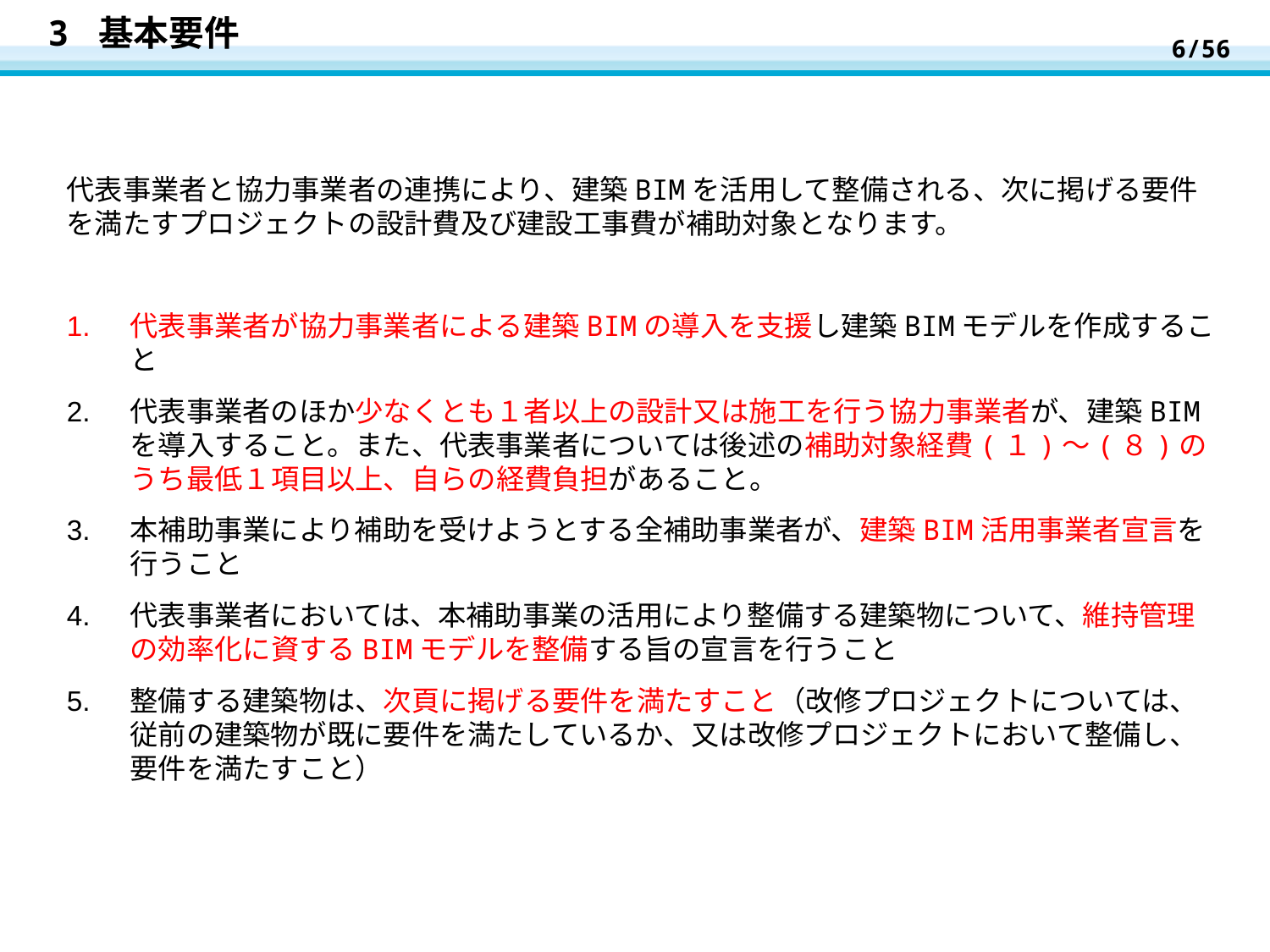

6/56
# 3 基本要件
代表事業者と協力事業者の連携により、建築BIMを活用して整備される、次に掲げる要件を満たすプロジェクトの設計費及び建設工事費が補助対象となります。

代表事業者が協力事業者による建築BIMの導入を支援し建築BIMモデルを作成すること
代表事業者のほか少なくとも１者以上の設計又は施工を行う協力事業者が、建築BIMを導入すること。また、代表事業者については後述の補助対象経費(１)～(８)のうち最低１項目以上、自らの経費負担があること。
本補助事業により補助を受けようとする全補助事業者が、建築BIM活用事業者宣言を行うこと
代表事業者においては、本補助事業の活用により整備する建築物について、維持管理の効率化に資するBIMモデルを整備する旨の宣言を行うこと
整備する建築物は、次頁に掲げる要件を満たすこと（改修プロジェクトについては、従前の建築物が既に要件を満たしているか、又は改修プロジェクトにおいて整備し、要件を満たすこと）